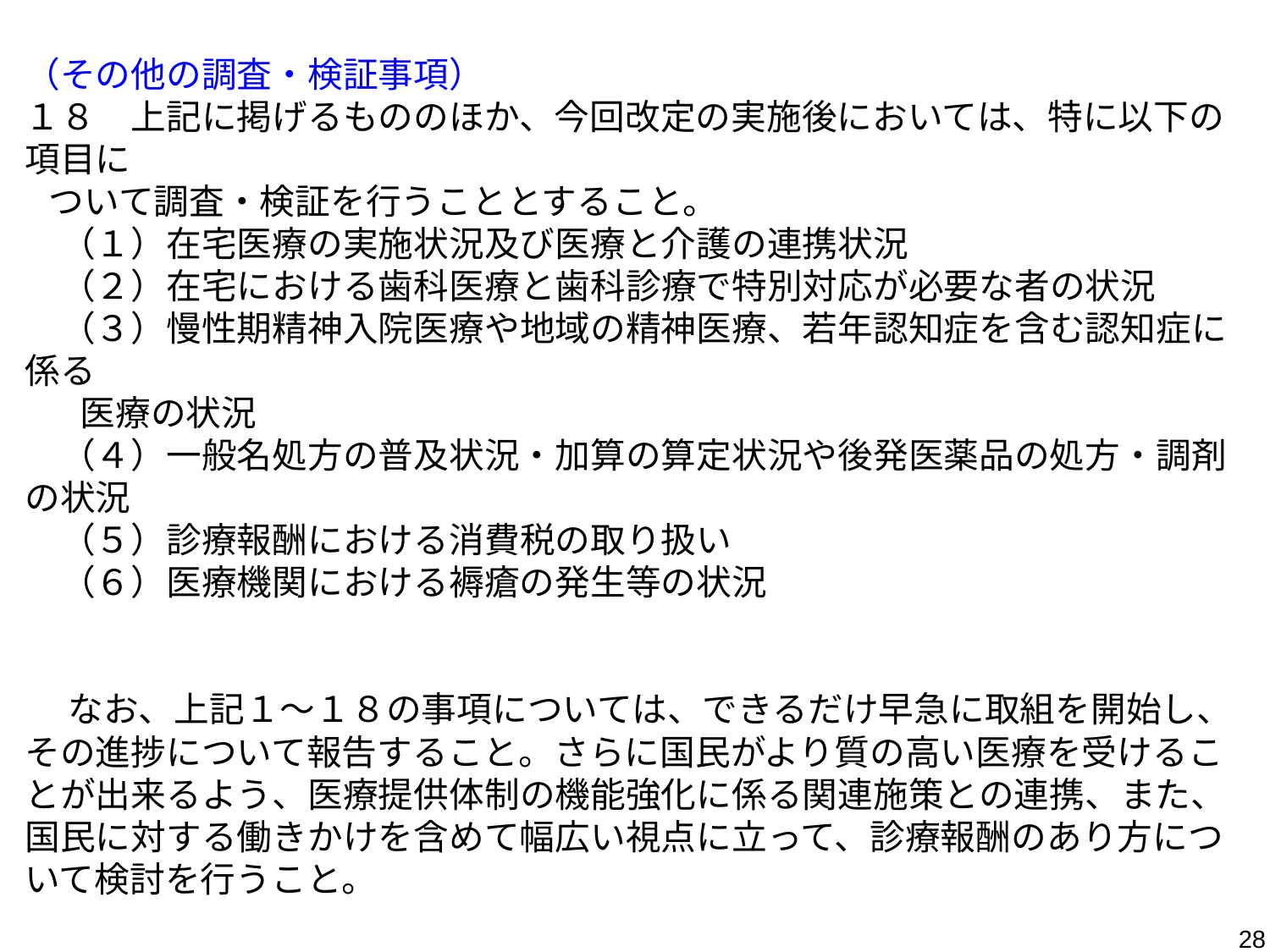

（その他の調査・検証事項）
１８　上記に掲げるもののほか、今回改定の実施後においては、特に以下の項目に
  ついて調査・検証を行うこととすること。
　（１）在宅医療の実施状況及び医療と介護の連携状況
　（２）在宅における歯科医療と歯科診療で特別対応が必要な者の状況
　（３）慢性期精神入院医療や地域の精神医療、若年認知症を含む認知症に係る
      医療の状況
　（４）一般名処方の普及状況・加算の算定状況や後発医薬品の処方・調剤の状況
　（５）診療報酬における消費税の取り扱い
　（６）医療機関における褥瘡の発生等の状況

　 なお、上記１～１８の事項については、できるだけ早急に取組を開始し、その進捗について報告すること。さらに国民がより質の高い医療を受けることが出来るよう、医療提供体制の機能強化に係る関連施策との連携、また、国民に対する働きかけを含めて幅広い視点に立って、診療報酬のあり方について検討を行うこと。

28